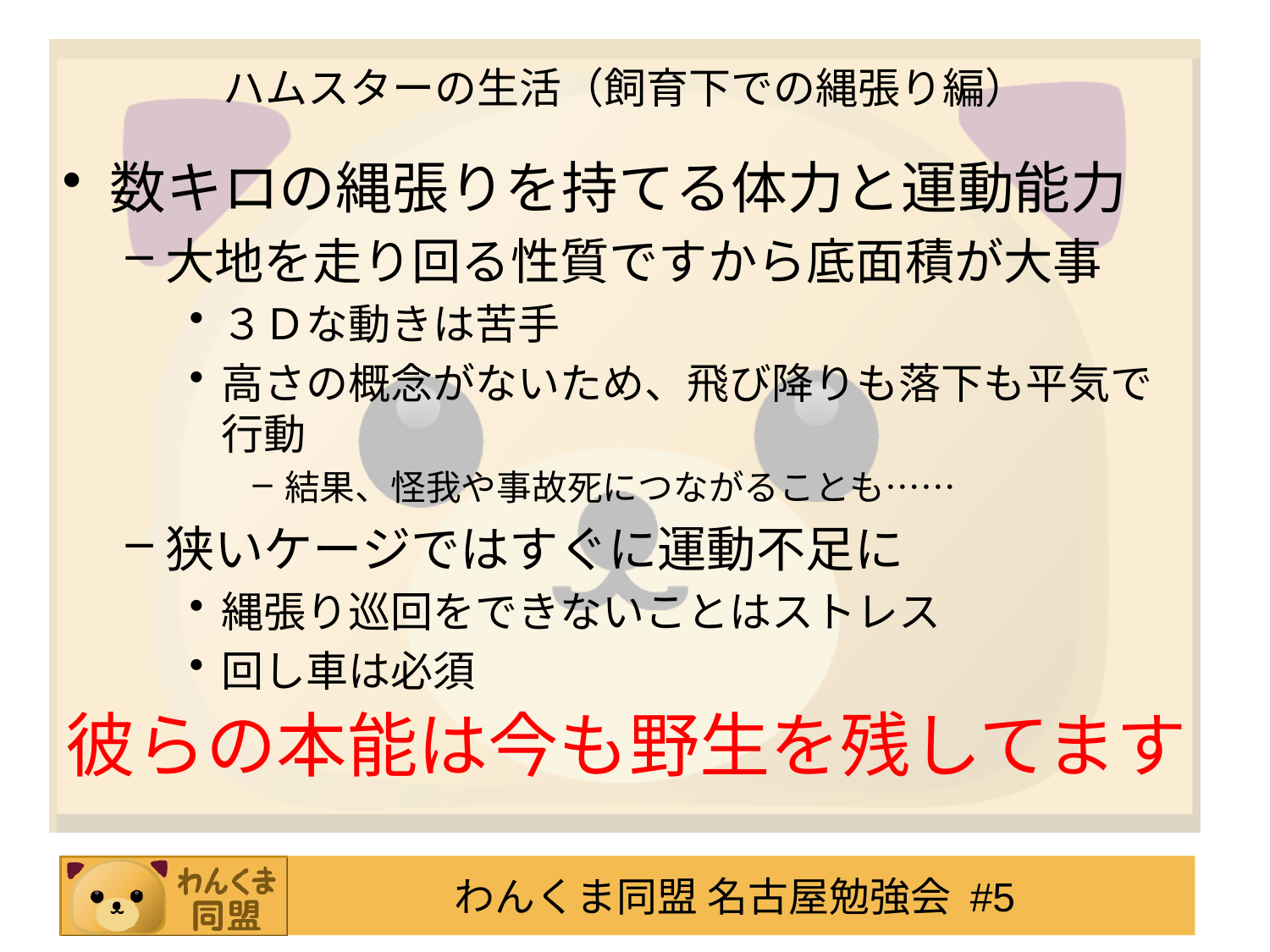

# ハムスターの生活（飼育下での縄張り編）
数キロの縄張りを持てる体力と運動能力
大地を走り回る性質ですから底面積が大事
３Ｄな動きは苦手
高さの概念がないため、飛び降りも落下も平気で行動
結果、怪我や事故死につながることも……
狭いケージではすぐに運動不足に
縄張り巡回をできないことはストレス
回し車は必須
彼らの本能は今も野生を残してます